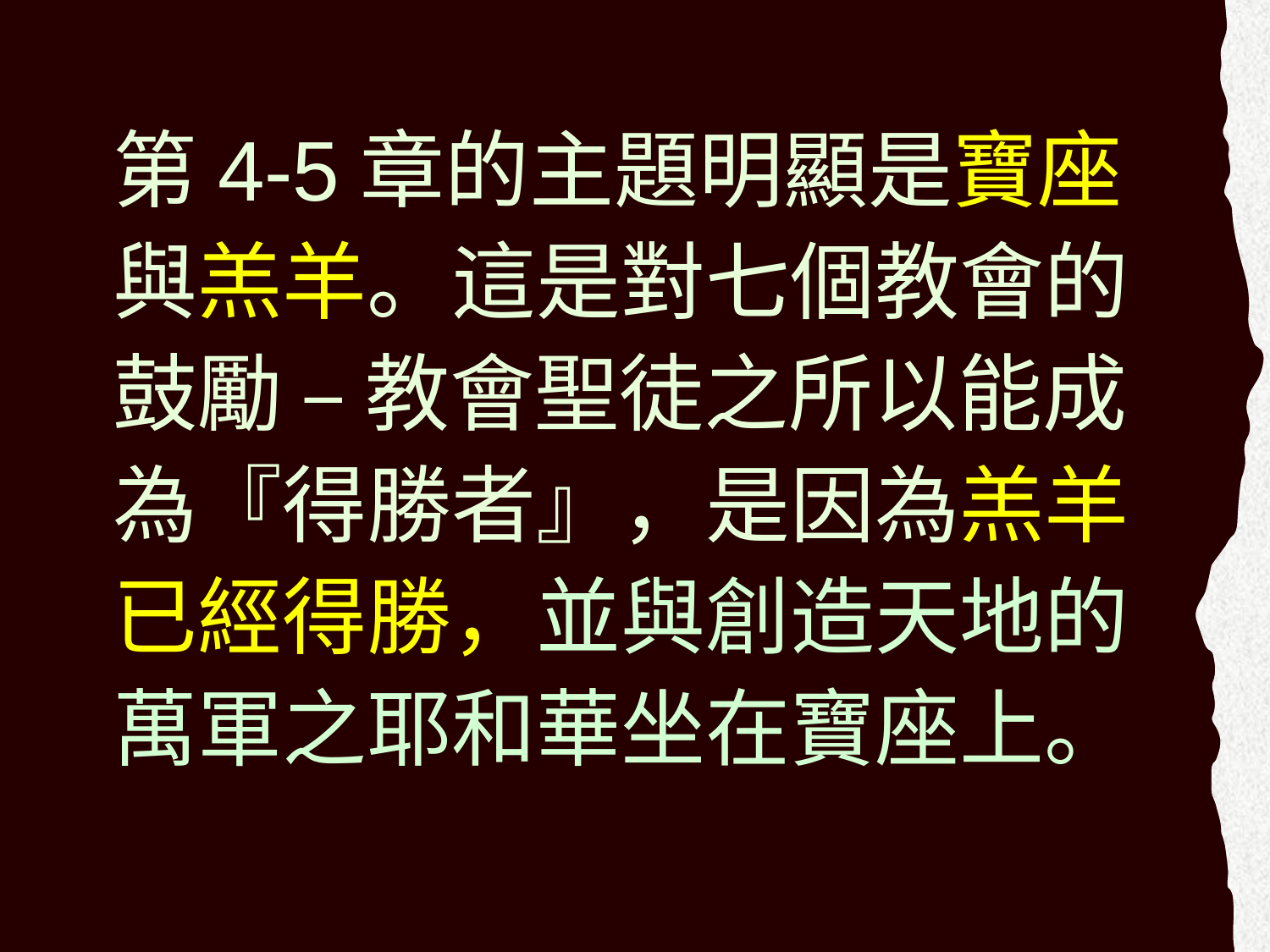

第4-5章的主題明顯是寶座與羔羊。這是對七個教會的鼓勵 – 教會聖徒之所以能成為『得勝者』，是因為羔羊已經得勝，並與創造天地的萬軍之耶和華坐在寶座上。